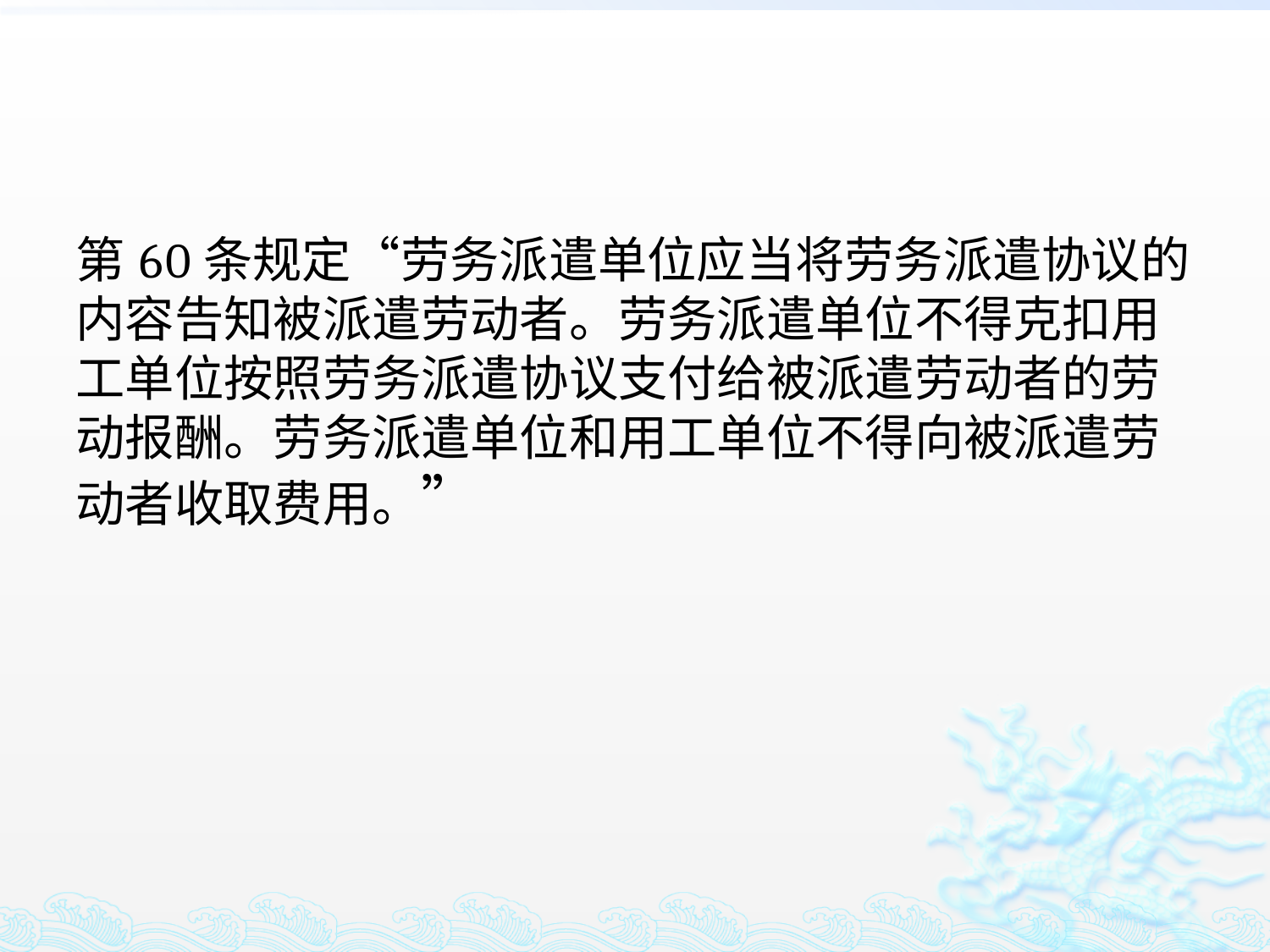

#
第60条规定“劳务派遣单位应当将劳务派遣协议的内容告知被派遣劳动者。劳务派遣单位不得克扣用工单位按照劳务派遣协议支付给被派遣劳动者的劳动报酬。劳务派遣单位和用工单位不得向被派遣劳动者收取费用。”